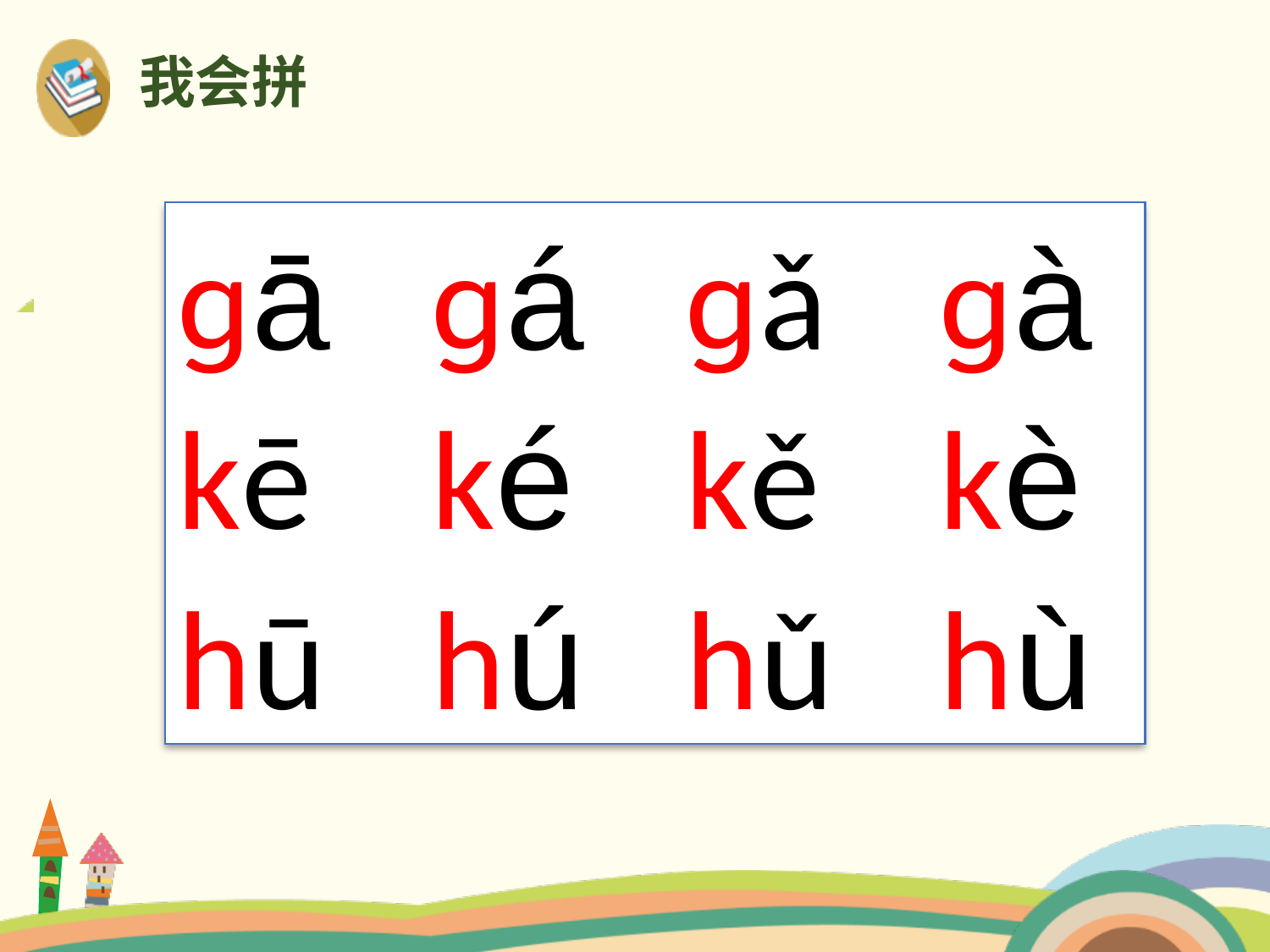

我会拼
ɡā	ɡá	ɡǎ	ɡà
kē	ké	kě	kè
hū	hú	hǔ	hù